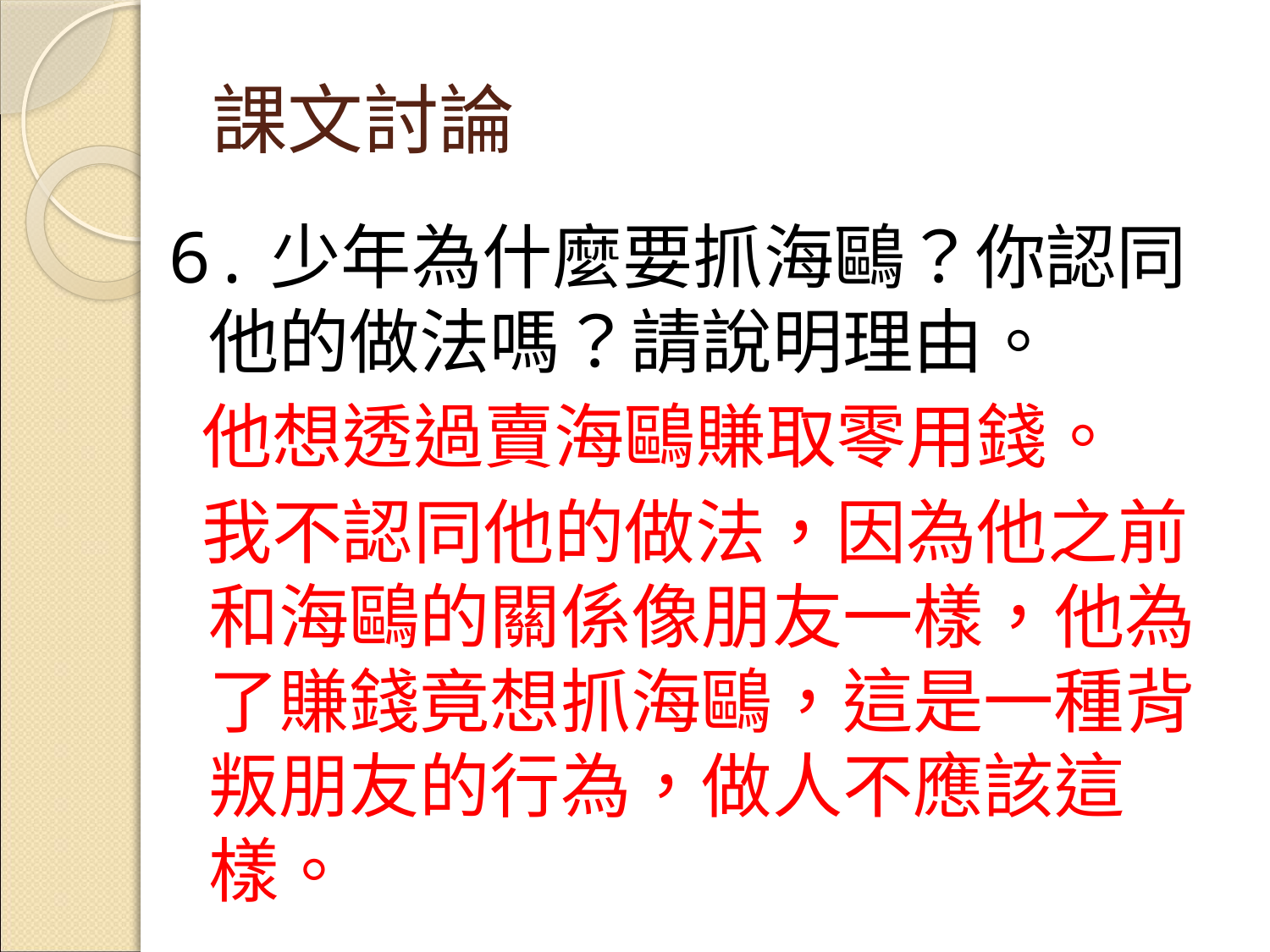

課文討論
6.少年為什麼要抓海鷗？你認同他的做法嗎？請說明理由。
 他想透過賣海鷗賺取零用錢。
 我不認同他的做法，因為他之前和海鷗的關係像朋友一樣，他為了賺錢竟想抓海鷗，這是一種背叛朋友的行為，做人不應該這樣。